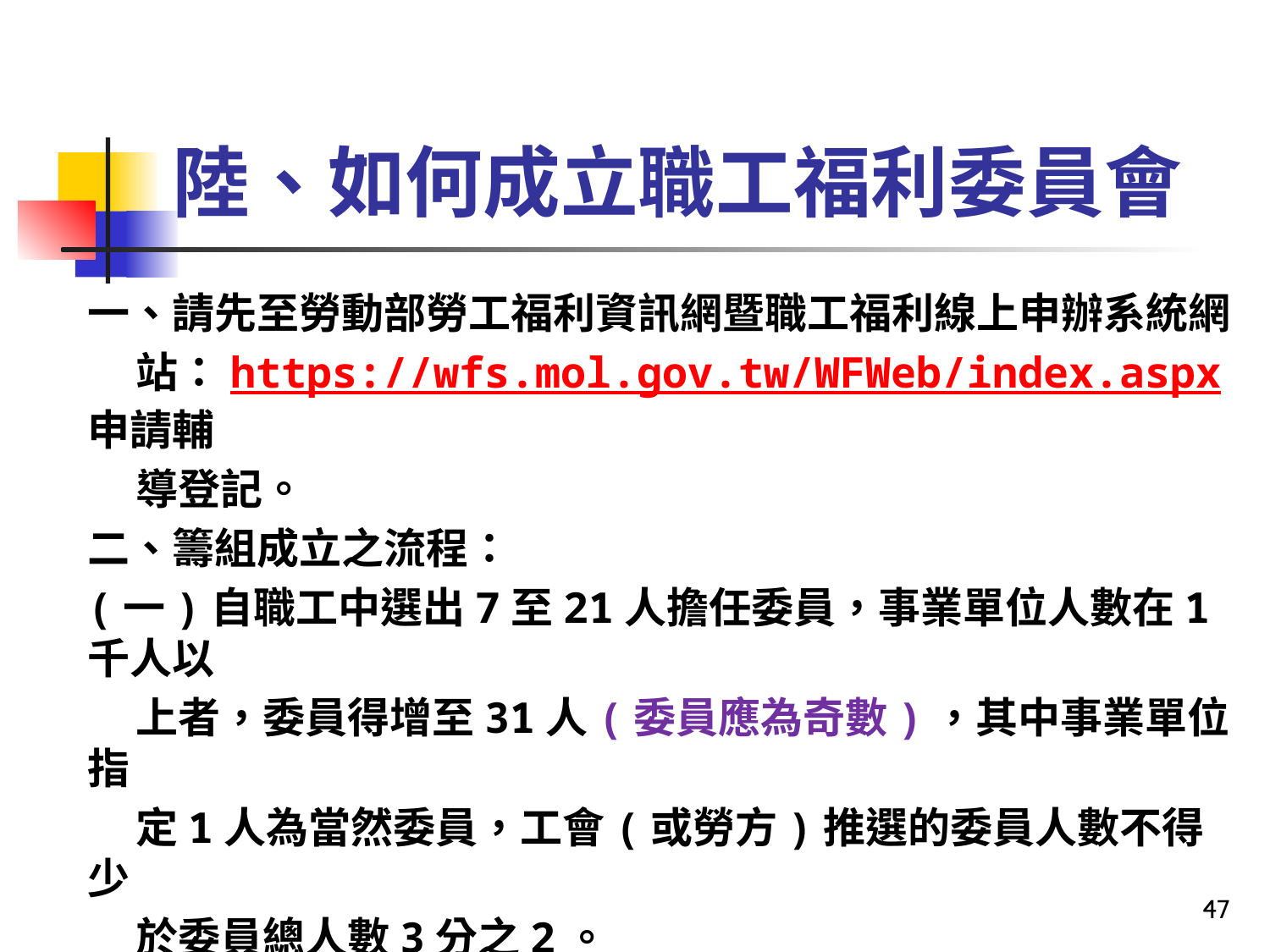

# 陸、如何成立職工福利委員會
一、請先至勞動部勞工福利資訊網暨職工福利線上申辦系統網
    站：https://wfs.mol.gov.tw/WFWeb/index.aspx申請輔
    導登記。
二、籌組成立之流程：
(一)自職工中選出7至21人擔任委員，事業單位人數在1千人以
    上者，委員得增至31人(委員應為奇數)，其中事業單位指
    定1人為當然委員，工會(或勞方)推選的委員人數不得少
    於委員總人數3分之2。

(二)委員互選1人為主任委員，並得互選副主任委員1人。

47